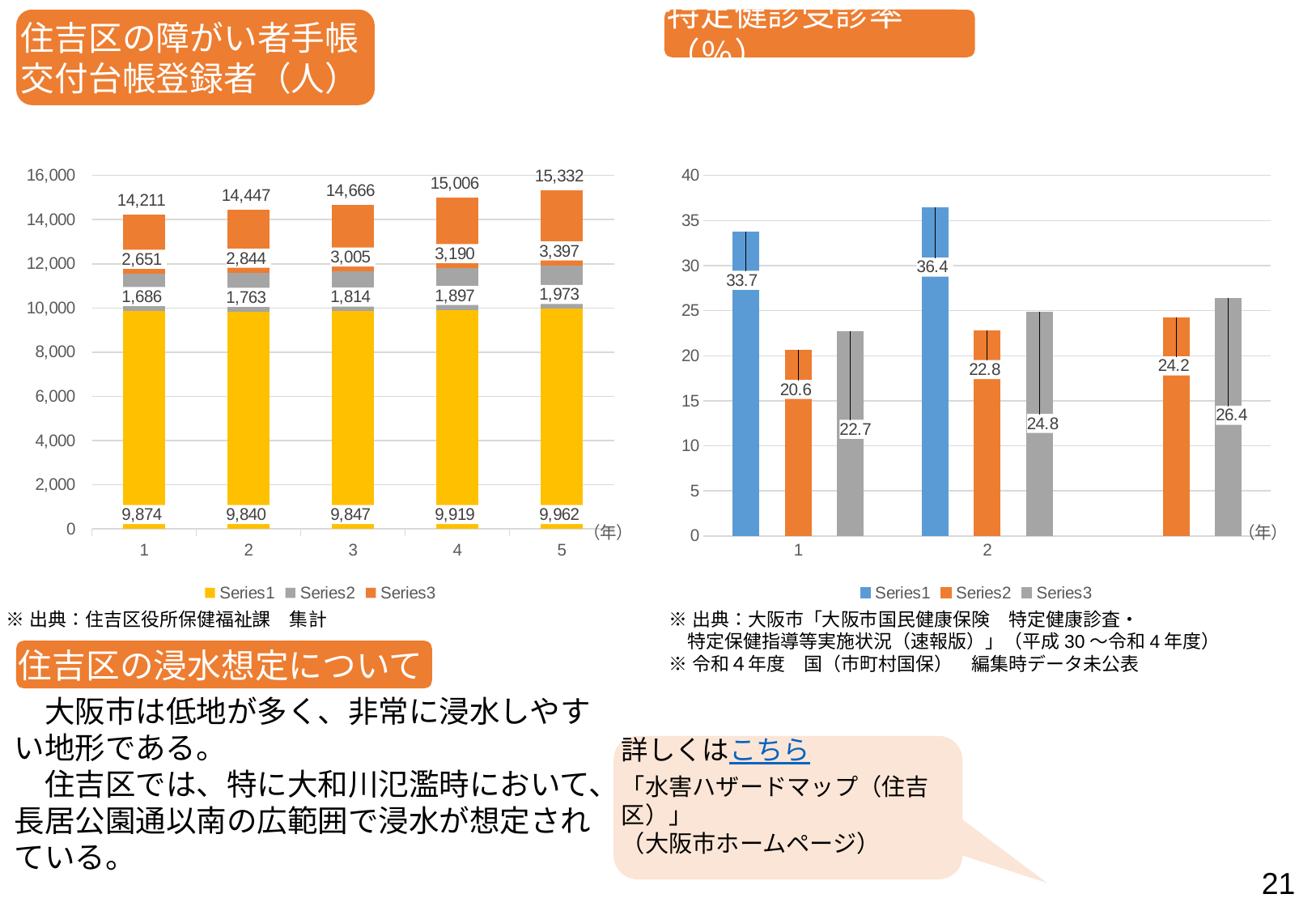

住吉区の障がい者手帳
交付台帳登録者（人）
特定健診受診率（％）

### Chart: （年）

| Category |  |  |  |  |
|---|---|---|---|---|

### Chart: （年）

| Category |  |  |  |
|---|---|---|---|
※出典：住吉区役所保健福祉課　集計
※出典：大阪市「大阪市国民健康保険　特定健康診査・
　特定保健指導等実施状況（速報版）」（平成30～令和4年度）
※令和４年度　国（市町村国保）　編集時データ未公表
住吉区の浸水想定について
　大阪市は低地が多く、非常に浸水しやすい地形である。
　住吉区では、特に大和川氾濫時において、長居公園通以南の広範囲で浸水が想定されている。

詳しくはこちら
「水害ハザードマップ（住吉区）」
（大阪市ホームページ）
21